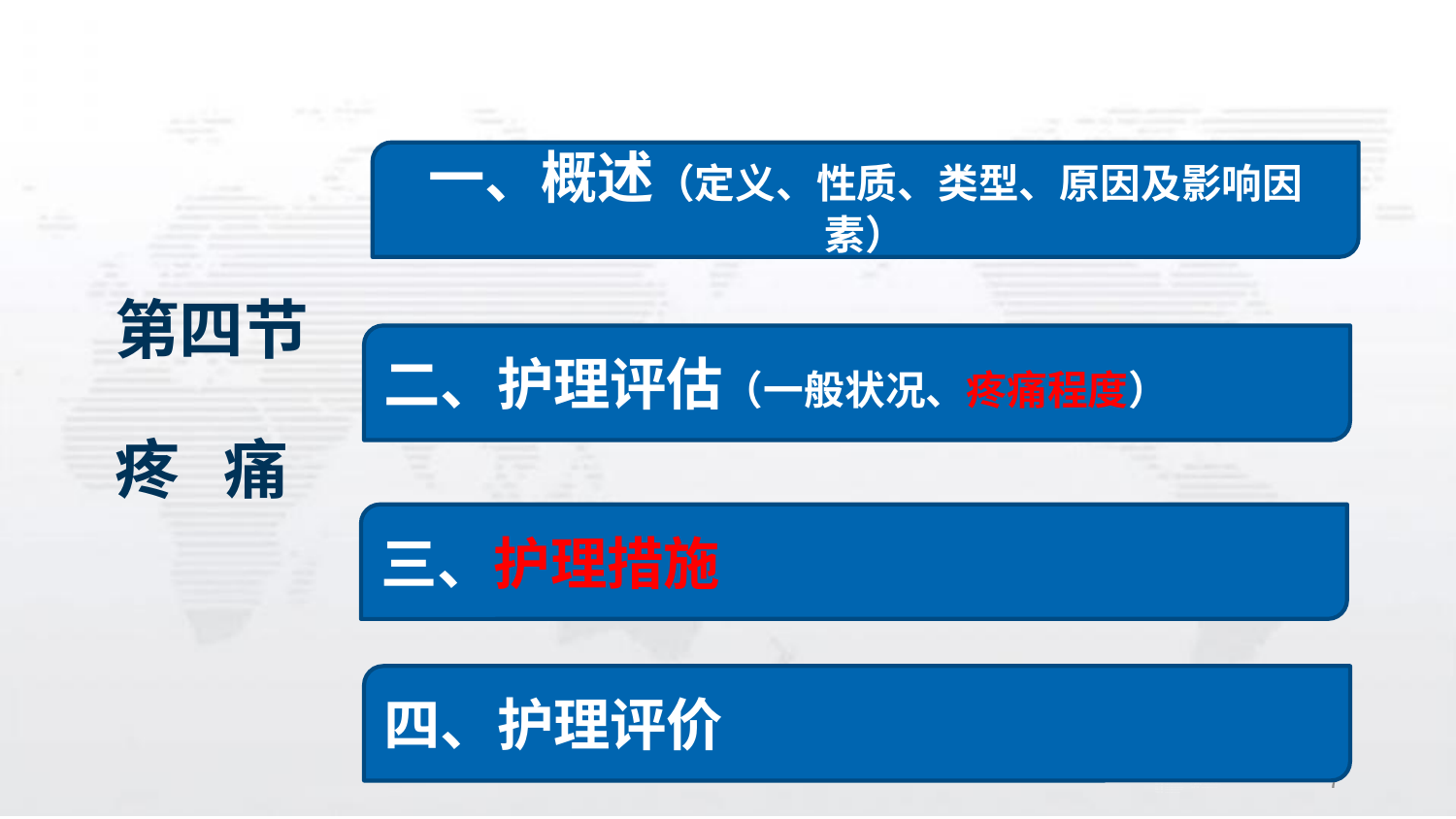

# 第四节 疼   痛
一、概述（定义、性质、类型、原因及影响因素）
二、护理评估（一般状况、疼痛程度）
三、护理措施
四、护理评价
7